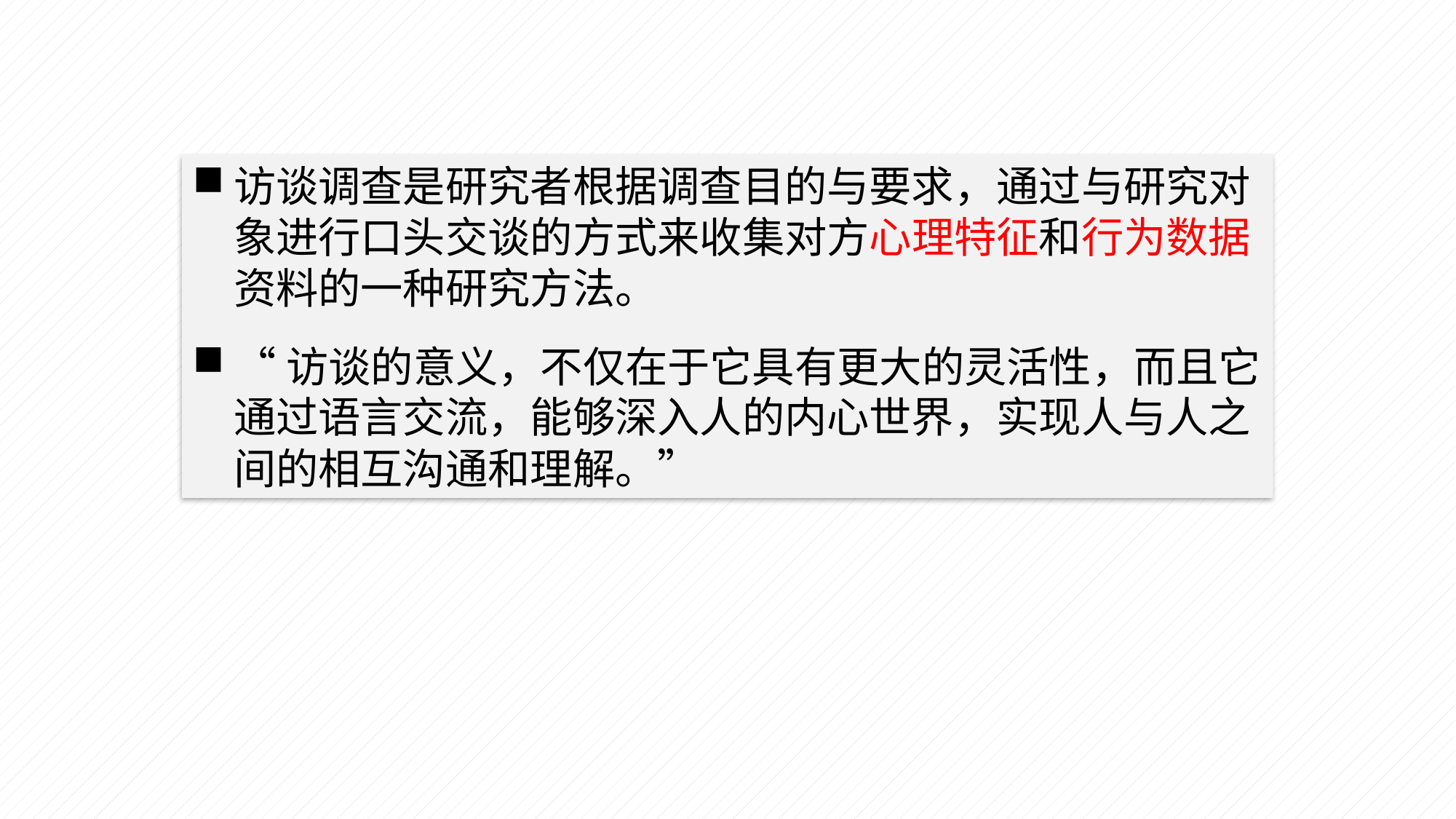

访谈调查是研究者根据调查目的与要求，通过与研究对象进行口头交谈的方式来收集对方心理特征和行为数据资料的一种研究方法。
“访谈的意义，不仅在于它具有更大的灵活性，而且它通过语言交流，能够深入人的内心世界，实现人与人之间的相互沟通和理解。”